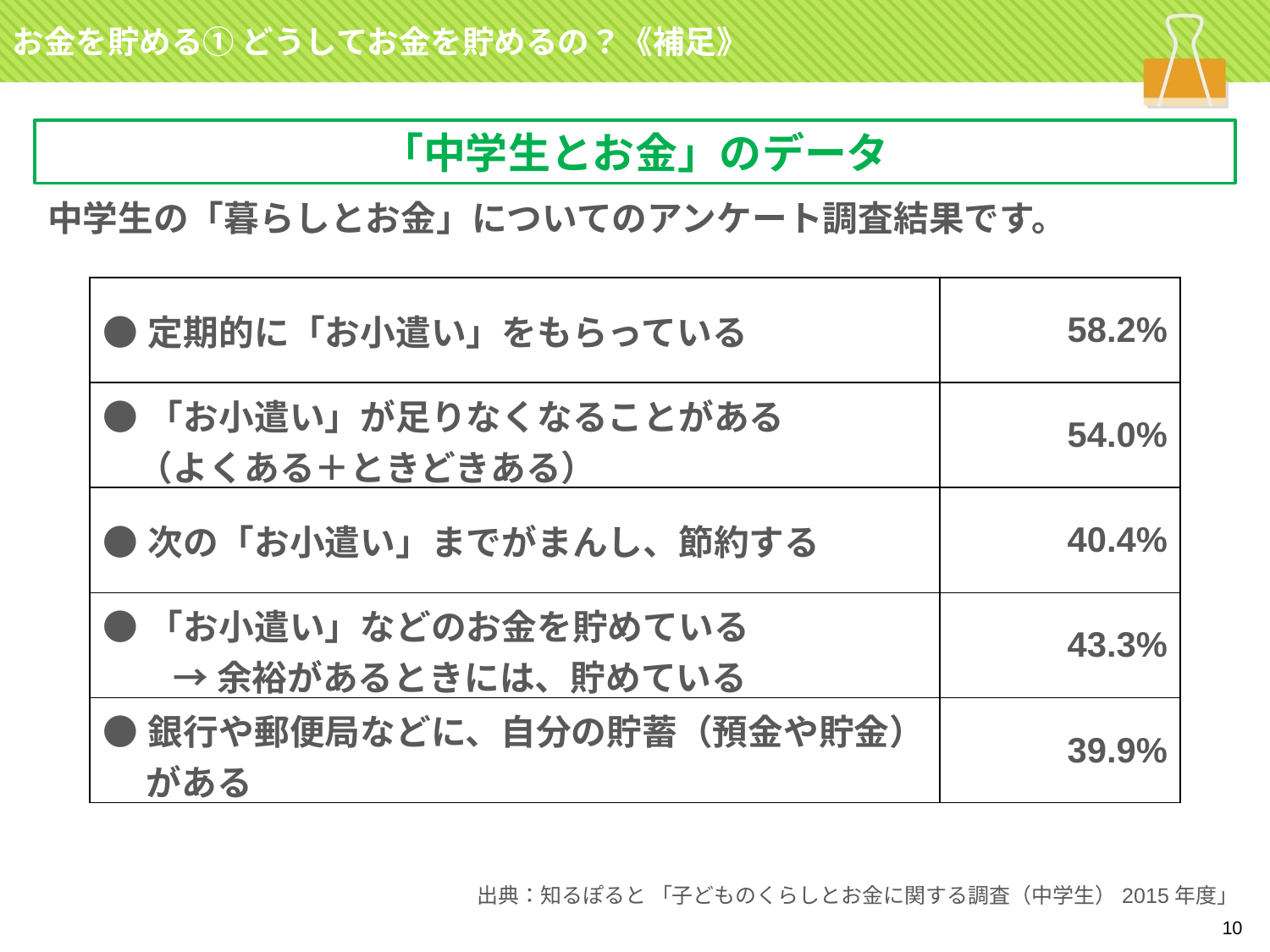

お金を貯める① どうしてお金を貯めるの？《補足》
「中学生とお金」のデータ
中学生の「暮らしとお金」についてのアンケート調査結果です。
| ●定期的に「お小遣い」をもらっている | 58.2% |
| --- | --- |
| ●「お小遣い」が足りなくなることがある 　（よくある＋ときどきある） | 54.0% |
| ●次の「お小遣い」までがまんし、節約する | 40.4% |
| ●「お小遣い」などのお金を貯めている 　　→ 余裕があるときには、貯めている | 43.3% |
| ●銀行や郵便局などに、自分の貯蓄（預金や貯金） 　 がある | 39.9% |
出典：知るぽると 「子どものくらしとお金に関する調査（中学生）2015年度」
10